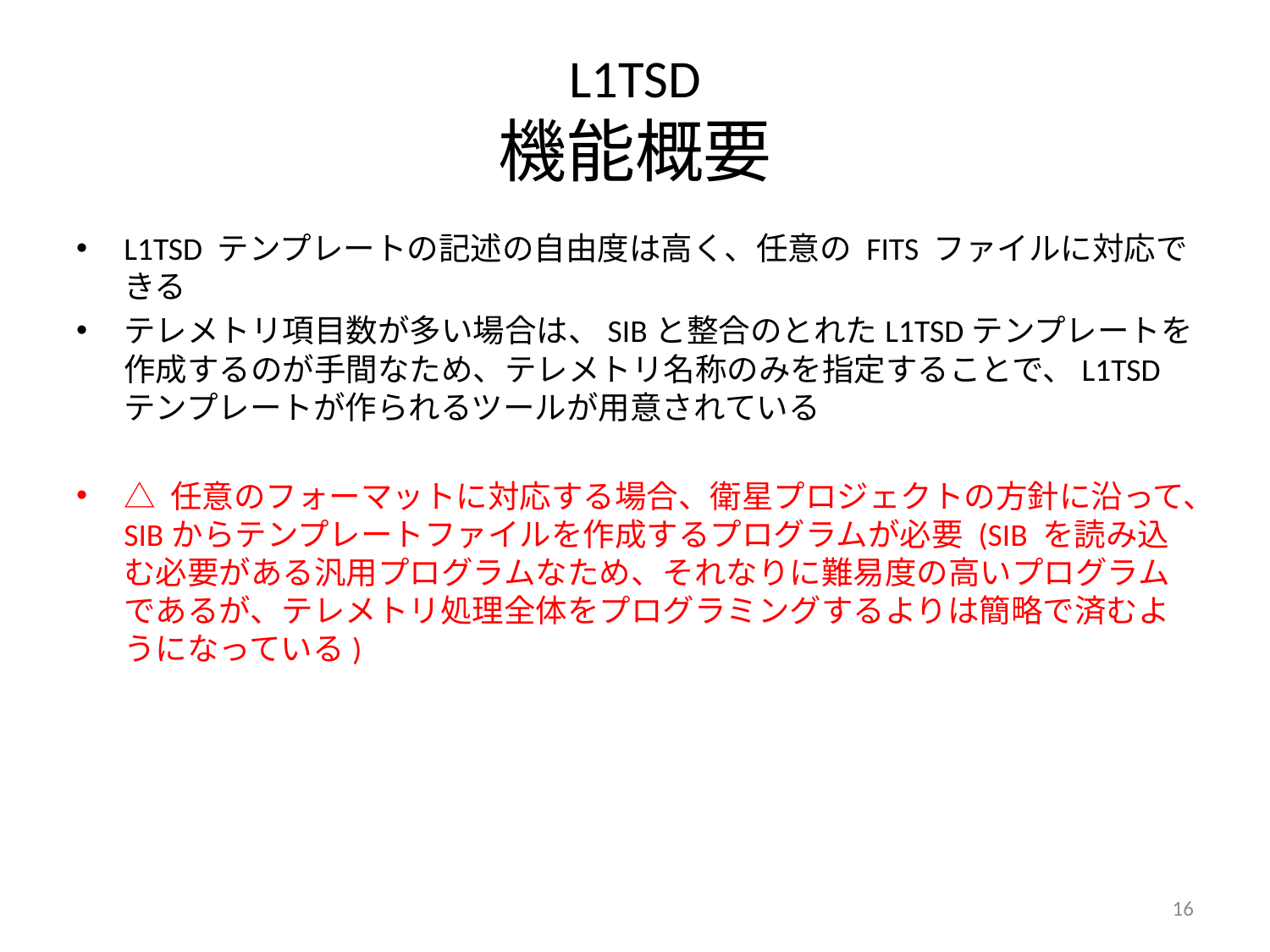

# L1TSD 機能概要
L1TSD テンプレートの記述の自由度は高く、任意の FITS ファイルに対応できる
テレメトリ項目数が多い場合は、SIBと整合のとれたL1TSDテンプレートを作成するのが手間なため、テレメトリ名称のみを指定することで、L1TSDテンプレートが作られるツールが用意されている

△ 任意のフォーマットに対応する場合、衛星プロジェクトの方針に沿って、SIBからテンプレートファイルを作成するプログラムが必要 (SIB を読み込む必要がある汎用プログラムなため、それなりに難易度の高いプログラムであるが、テレメトリ処理全体をプログラミングするよりは簡略で済むようになっている)
16